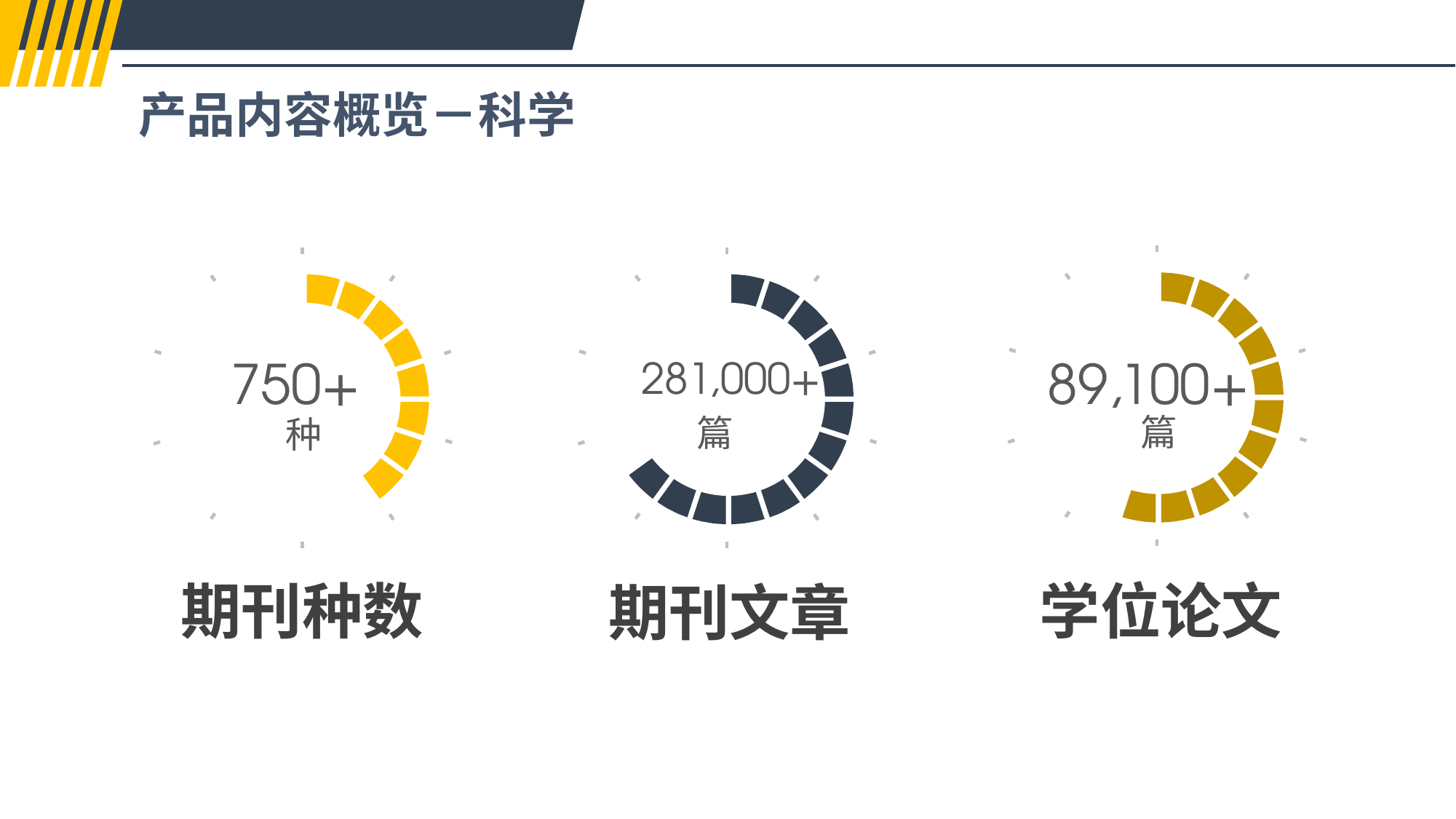

产品内容概览－科学

篇

种

篇
89,100+
750+
281,000+
学位论文
期刊种数
期刊文章